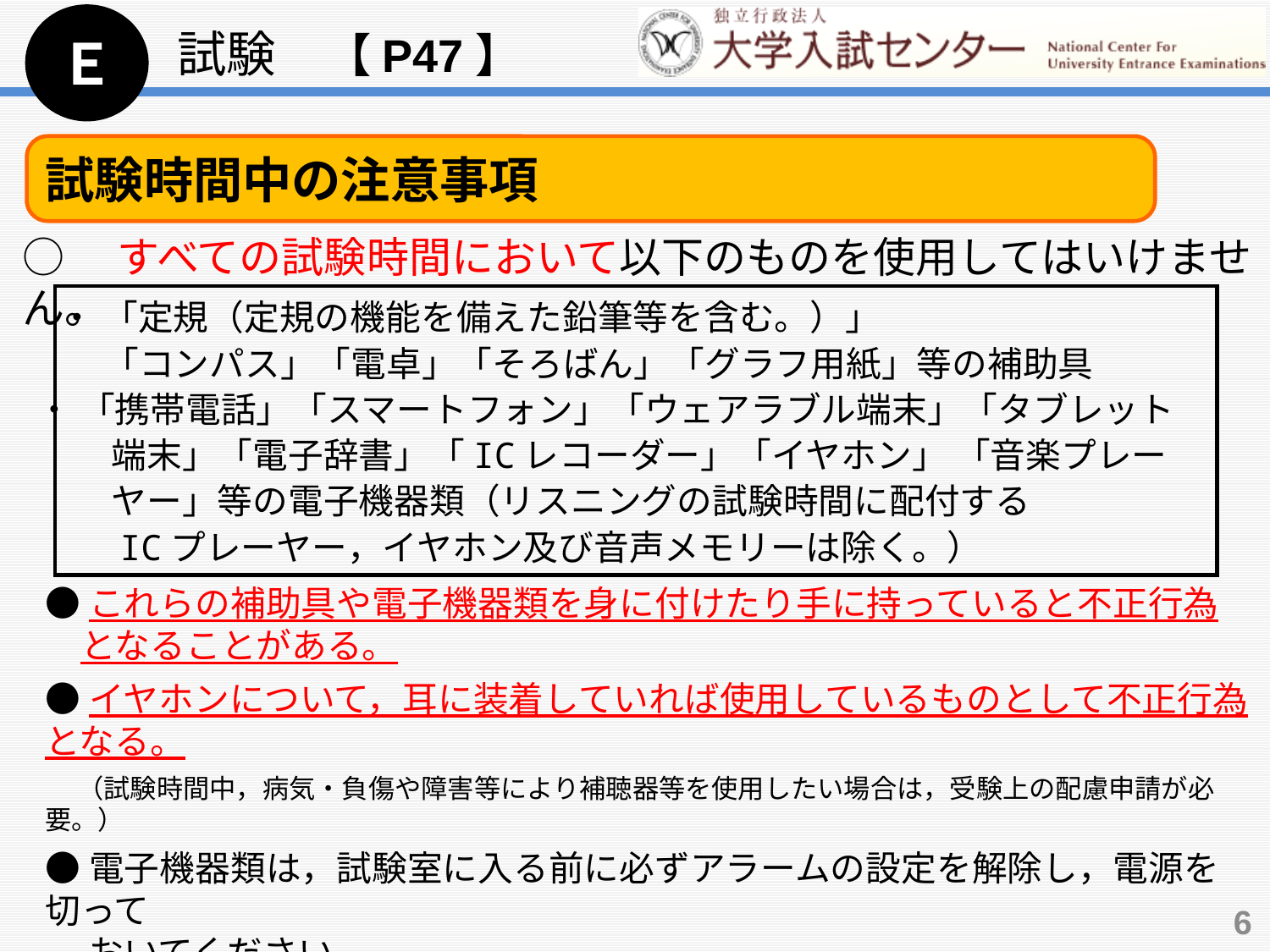

Ｅ
試験　【P47】
試験時間中の注意事項
○　すべての試験時間において以下のものを使用してはいけません。
　   ・ 「定規（定規の機能を備えた鉛筆等を含む。）」
　　　「コンパス」「電卓」「そろばん」「グラフ用紙」等の補助具
     ・ 「携帯電話」「スマートフォン」「ウェアラブル端末」「タブレット
　　　 端末」「電子辞書」「ICレコーダー」「イヤホン」 「音楽プレー
　　　 ヤー」等の電子機器類（リスニングの試験時間に配付する
　　　 ICプレーヤー，イヤホン及び音声メモリーは除く。）

●これらの補助具や電子機器類を身に付けたり手に持っていると不正行為
　となることがある。
●イヤホンについて，耳に装着していれば使用しているものとして不正行為となる。
　 （試験時間中，病気・負傷や障害等により補聴器等を使用したい場合は，受験上の配慮申請が必要。）
●電子機器類は，試験室に入る前に必ずアラームの設定を解除し，電源を切って
　 おいてください。
6